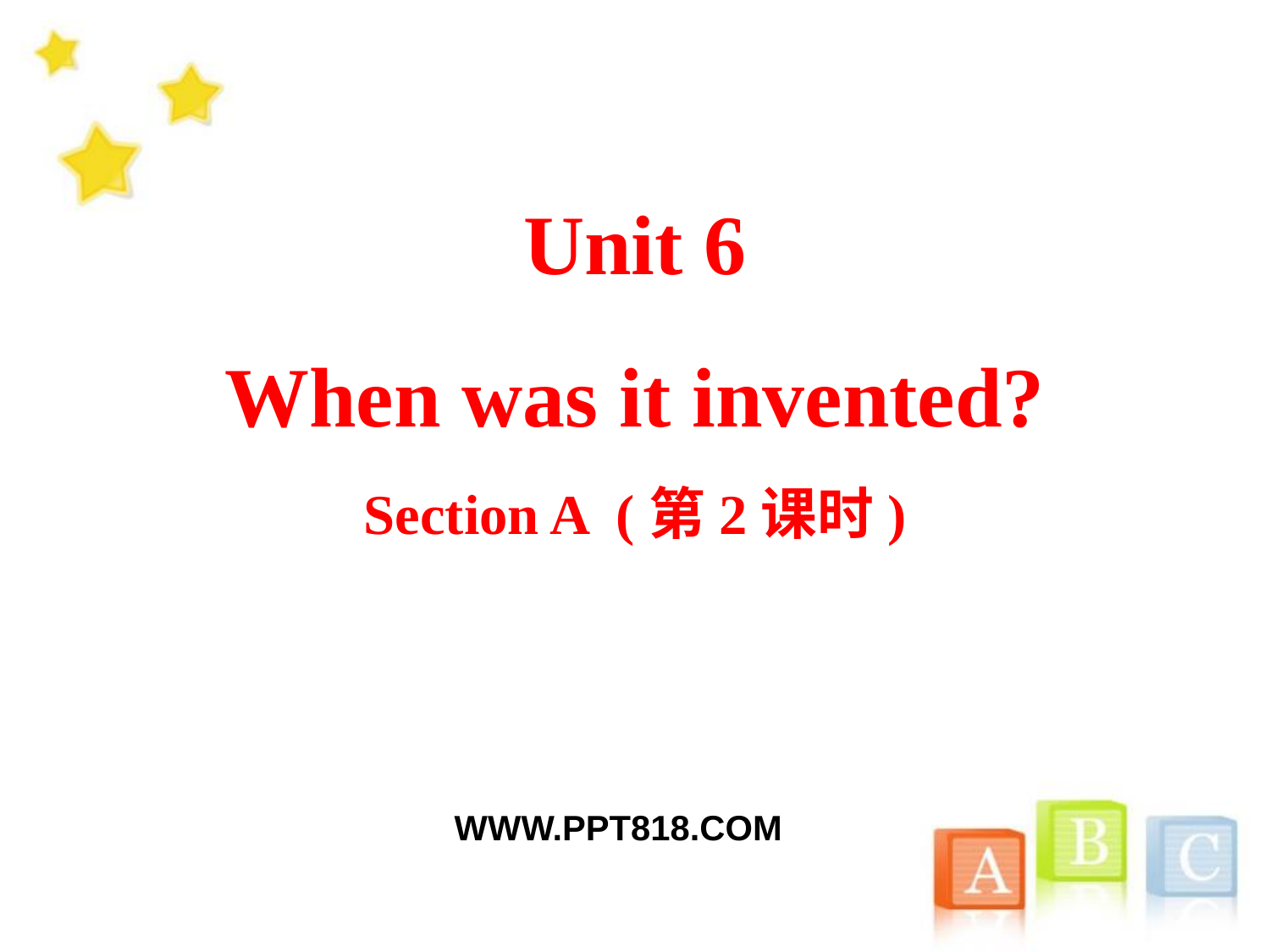

Unit 6
When was it invented?
Section A  (第2课时)
WWW.PPT818.COM